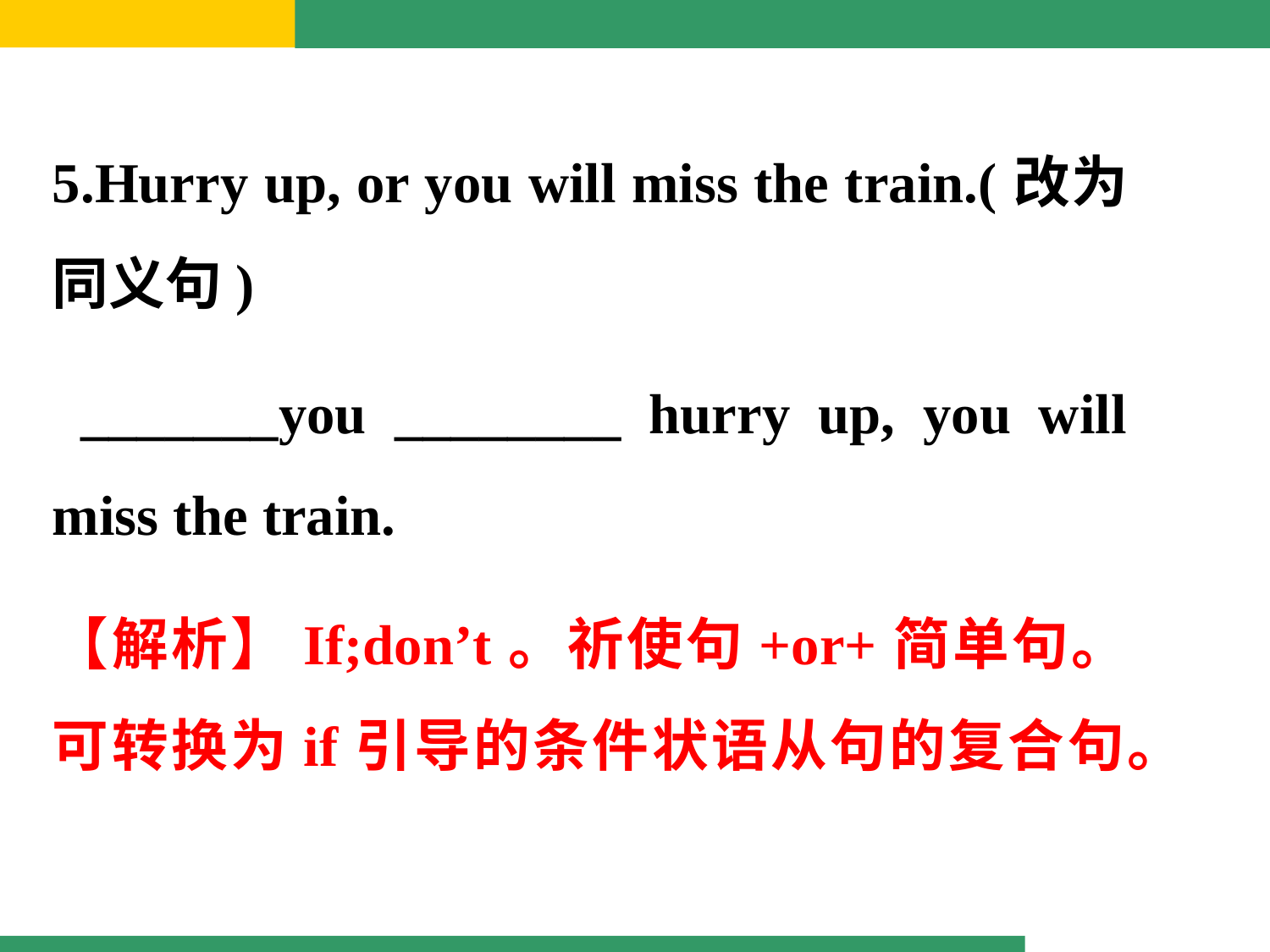

5.Hurry up, or you will miss the train.(改为同义句)
 _______you ________ hurry up, you will miss the train.
【解析】If;don’t。祈使句+or+简单句。可转换为if引导的条件状语从句的复合句。